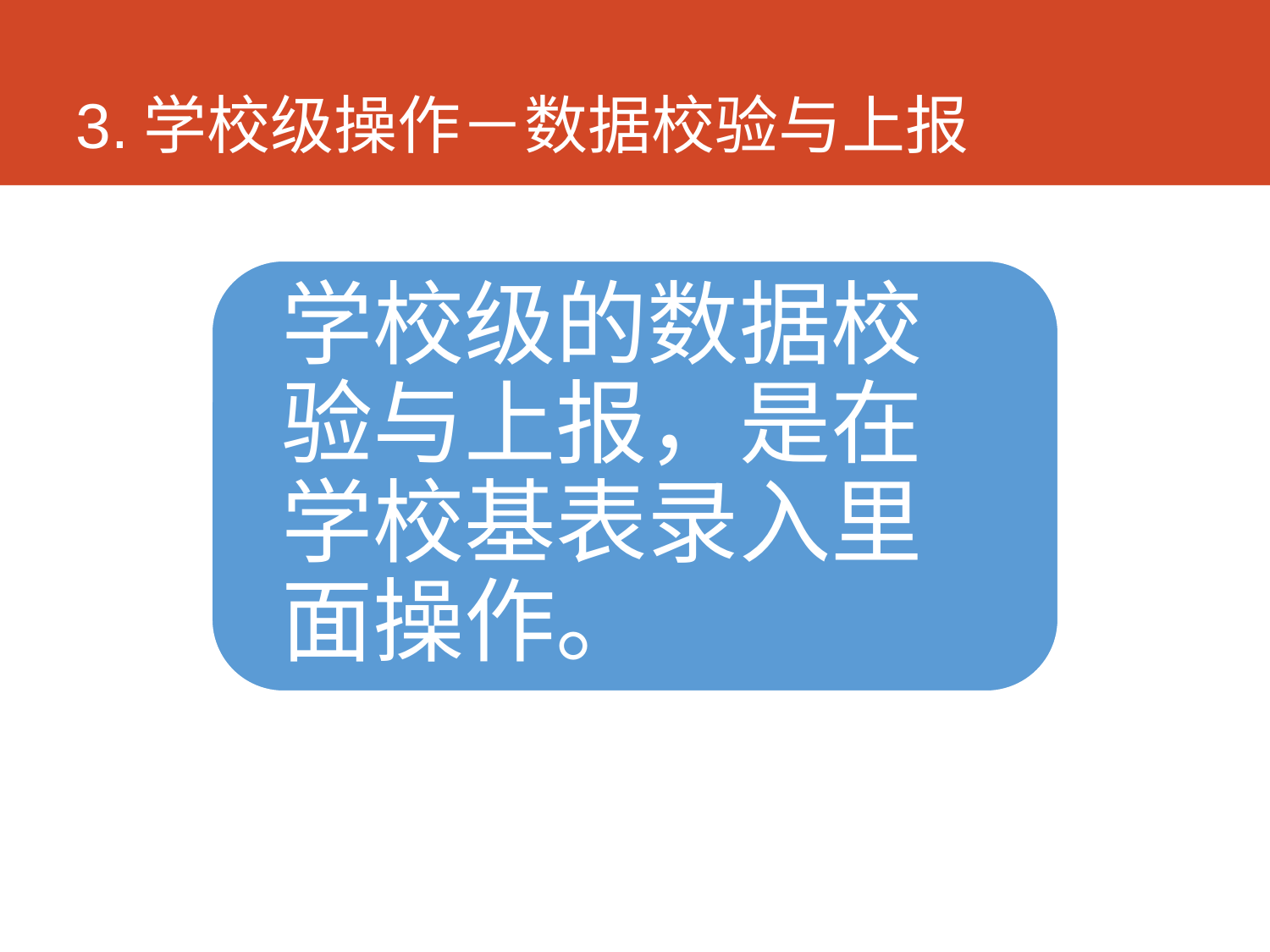

# 3.学校级操作－数据校验与上报
学校级的数据校验与上报，是在学校基表录入里面操作。